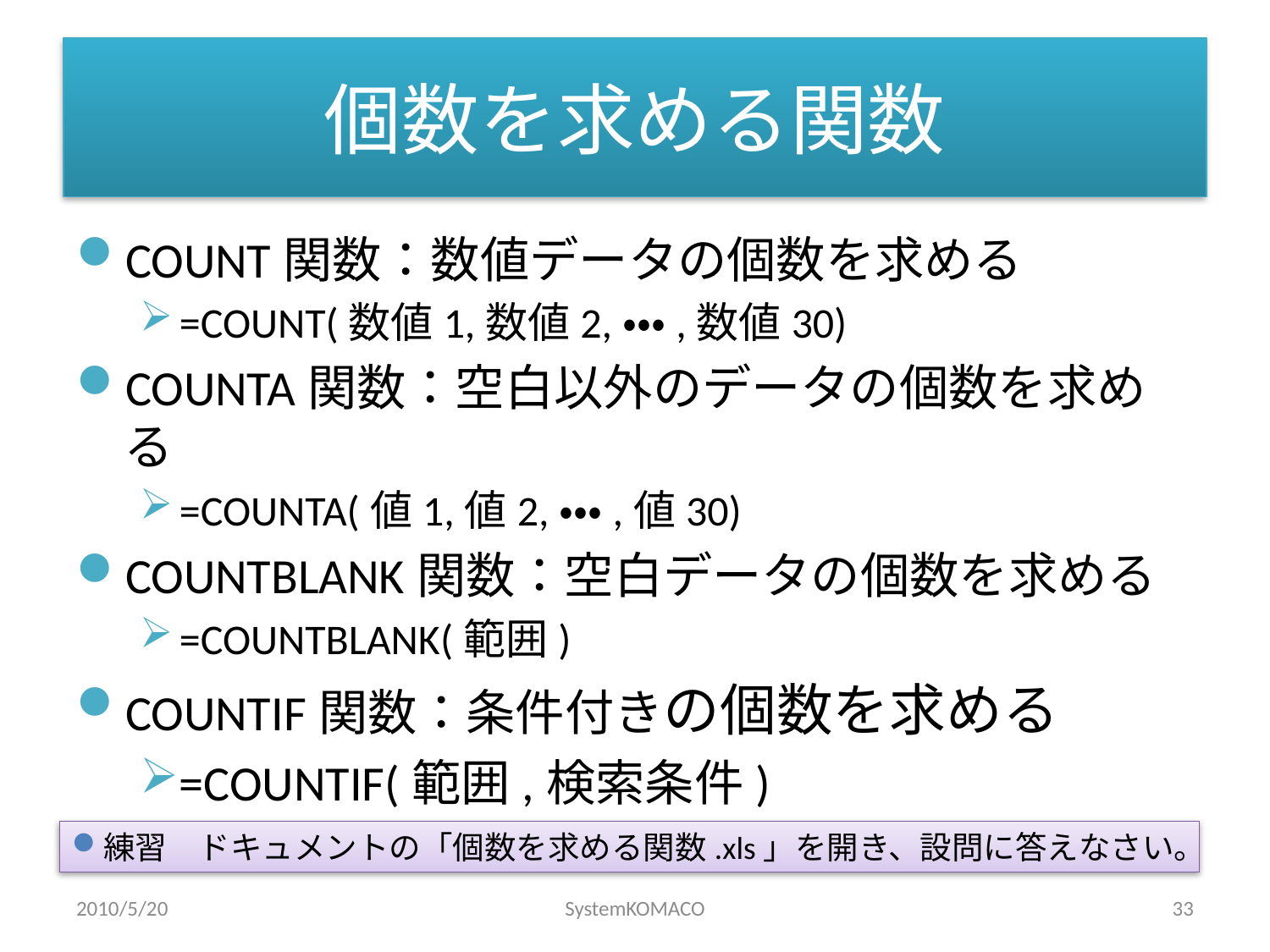

# 個数を求める関数
COUNT関数：数値データの個数を求める
=COUNT(数値1,数値2,・・・,数値30)
COUNTA関数：空白以外のデータの個数を求める
=COUNTA(値1,値2,・・・,値30)
COUNTBLANK関数：空白データの個数を求める
=COUNTBLANK(範囲)
COUNTIF関数：条件付きの個数を求める
=COUNTIF(範囲,検索条件)

練習　ドキュメントの「個数を求める関数.xls」を開き、設問に答えなさい。
2010/5/20
SystemKOMACO
33